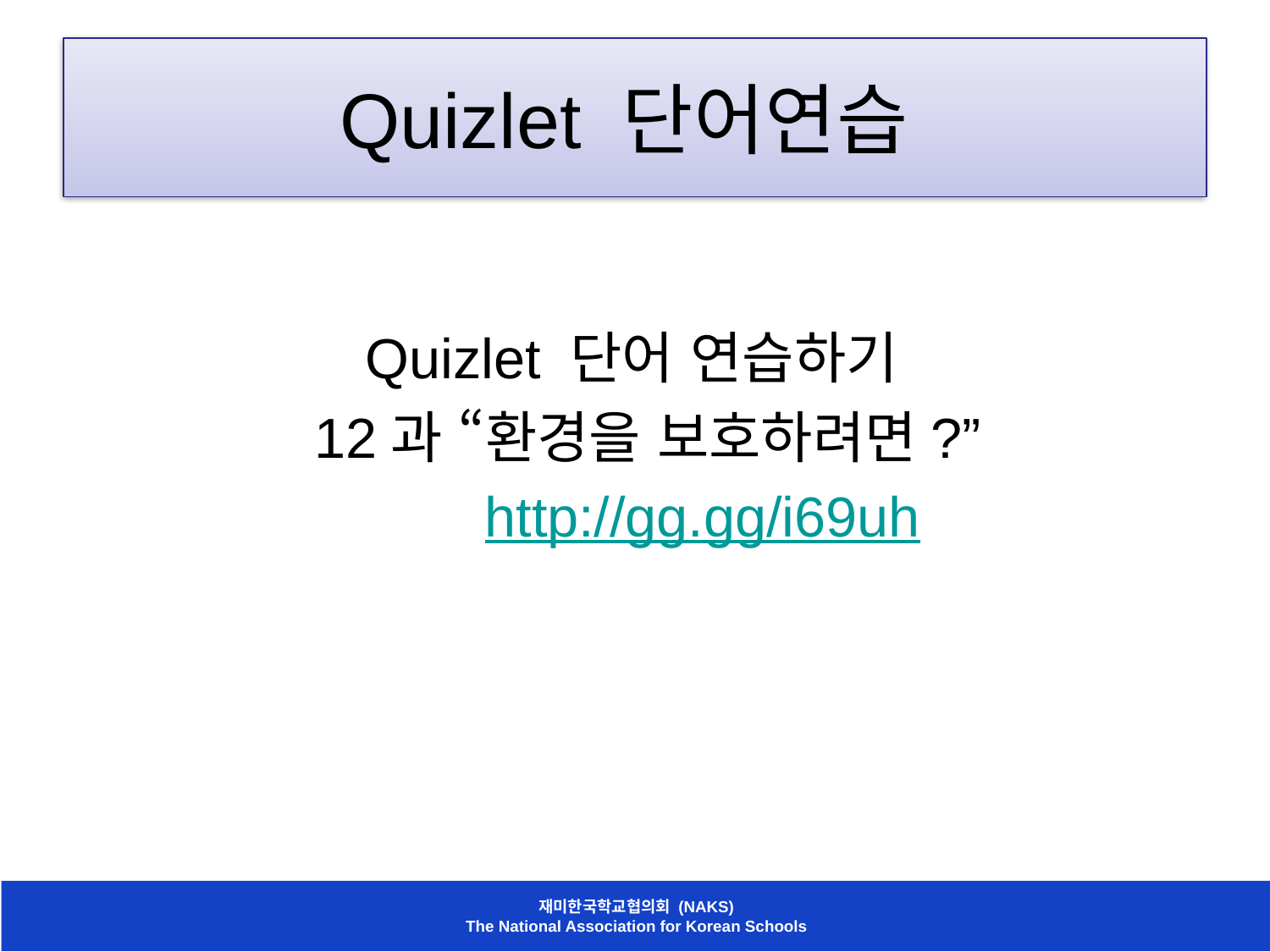

# Quizlet 단어연습

Quizlet 단어 연습하기
12과 “환경을 보호하려면?”
       http://gg.gg/i69uh

재미한국학교협의회 (NAKS)
The National Association for Korean Schools